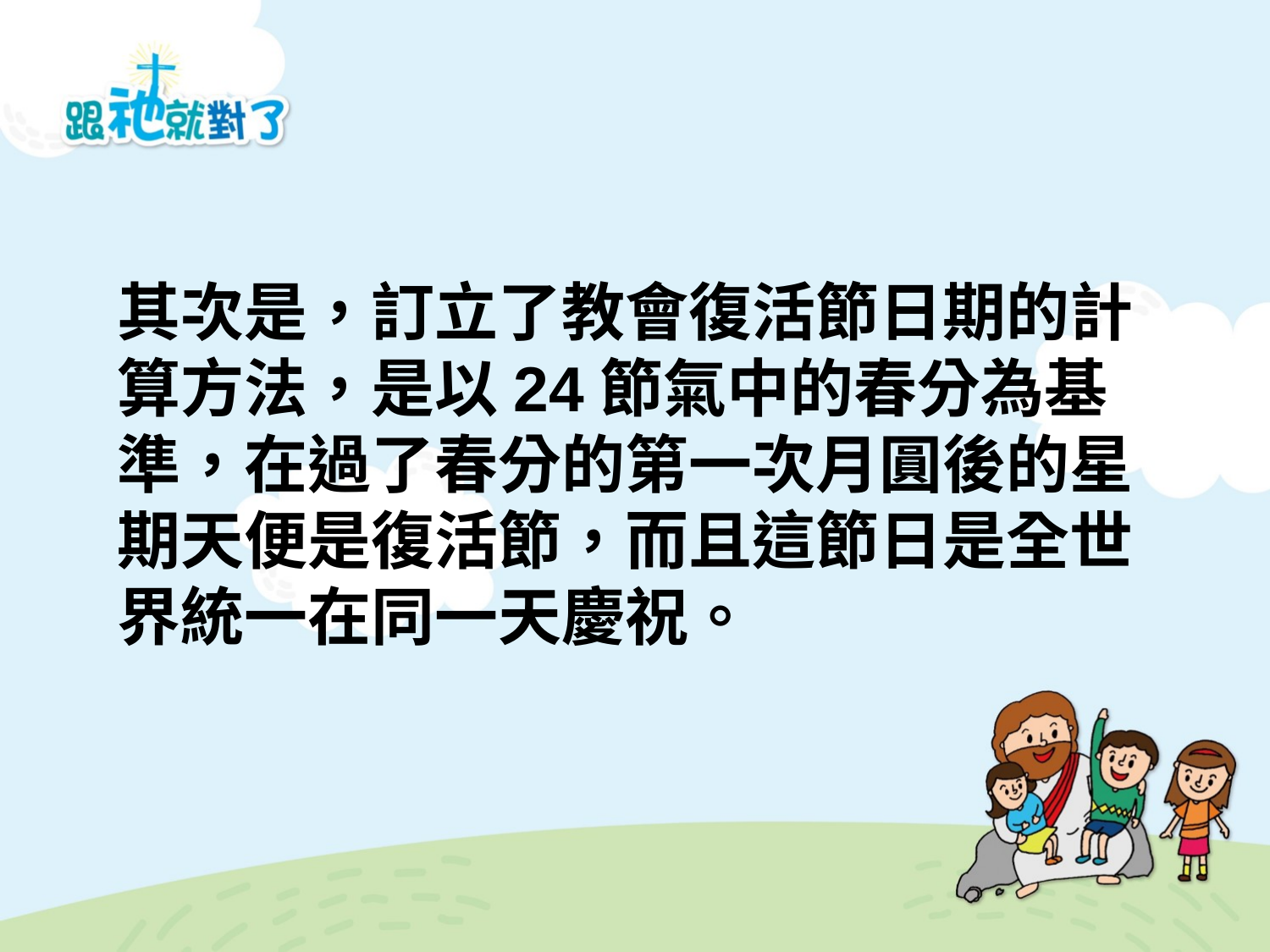

其次是，訂立了教會復活節日期的計算方法，是以24節氣中的春分為基準，在過了春分的第一次月圓後的星期天便是復活節，而且這節日是全世界統一在同一天慶祝。